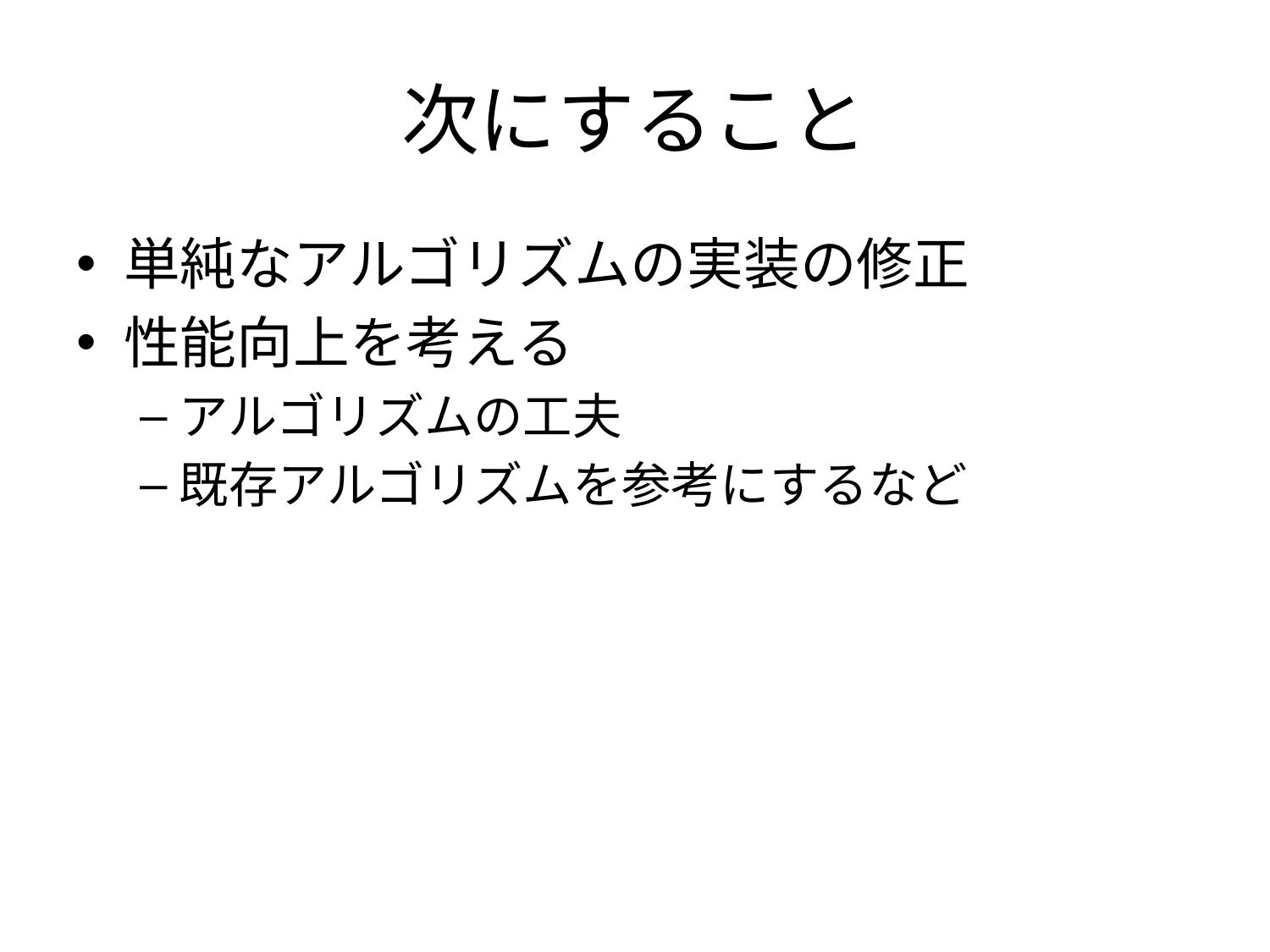

# 次にすること
単純なアルゴリズムの実装の修正
性能向上を考える
アルゴリズムの工夫
既存アルゴリズムを参考にするなど